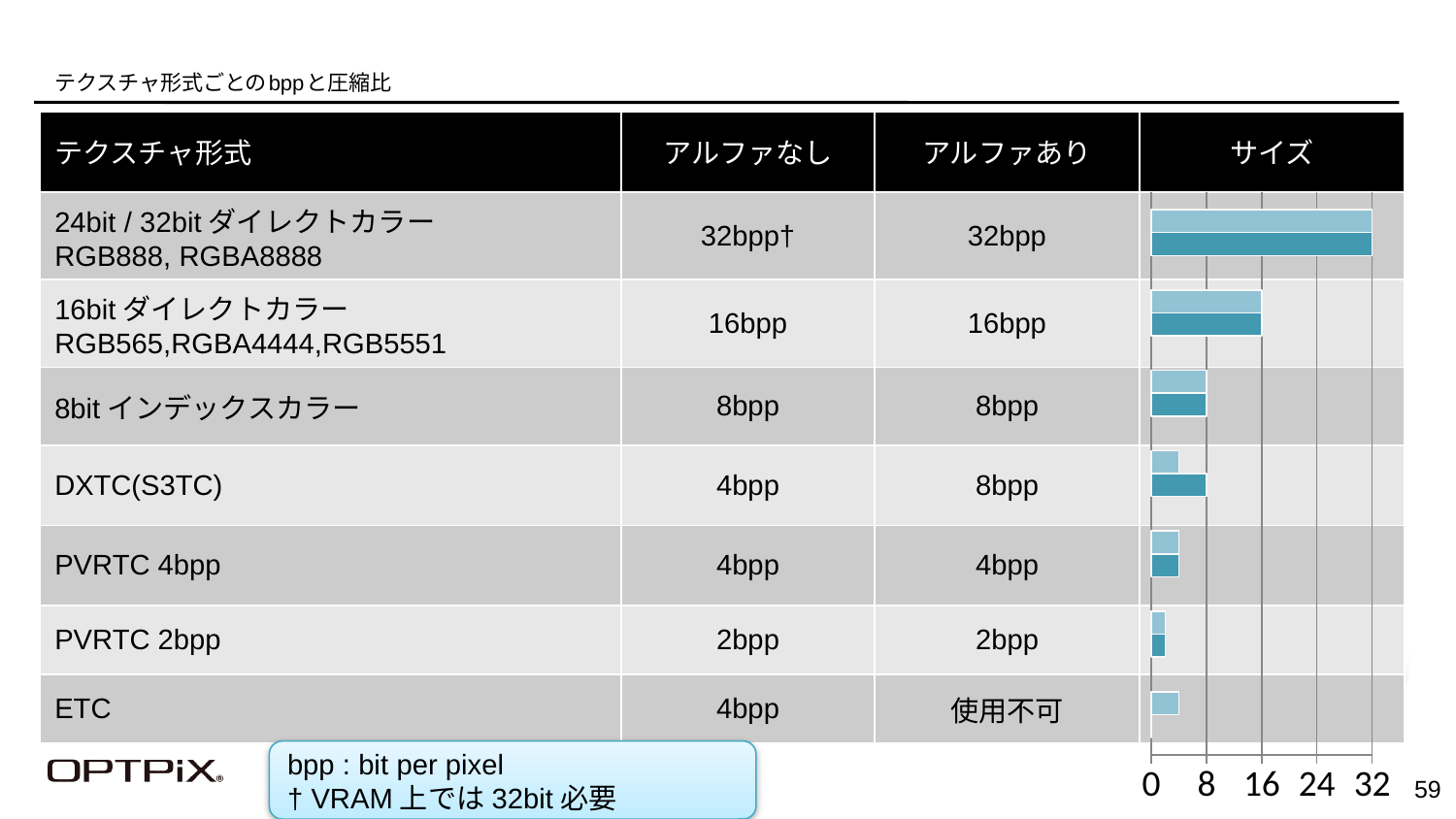

# テクスチャ形式ごとのbppと圧縮比
| テクスチャ形式 | アルファなし | アルファあり | サイズ |
| --- | --- | --- | --- |
| 24bit / 32bitダイレクトカラー RGB888, RGBA8888 | 32bpp† | 32bpp |  |
| 16bitダイレクトカラー RGB565,RGBA4444,RGB5551 | 16bpp | 16bpp |  |
| 8bitインデックスカラー | 8bpp | 8bpp |  |
| DXTC(S3TC) | 4bpp | 8bpp |  |
| PVRTC 4bpp | 4bpp | 4bpp |  |
| PVRTC 2bpp | 2bpp | 2bpp |  |
| ETC | 4bpp | 使用不可 |  |

### Chart

| Category | 系列 1 | 系列 2 |
|---|---|---|
| ETC | 0.0 | 4.0 |
| PVRTC2bpp | 2.0 | 2.0 |
| PVRTC4bpp | 4.0 | 4.0 |
| DXTC | 8.0 | 4.0 |
| インデックスカラー8bit | 8.0 | 8.0 |
| ダイレクトカラー16bit | 16.0 | 16.0 |
| ダイレクトカラー32bit | 32.0 | 32.0 |
bpp : bit per pixel
† VRAM上では32bit必要
59